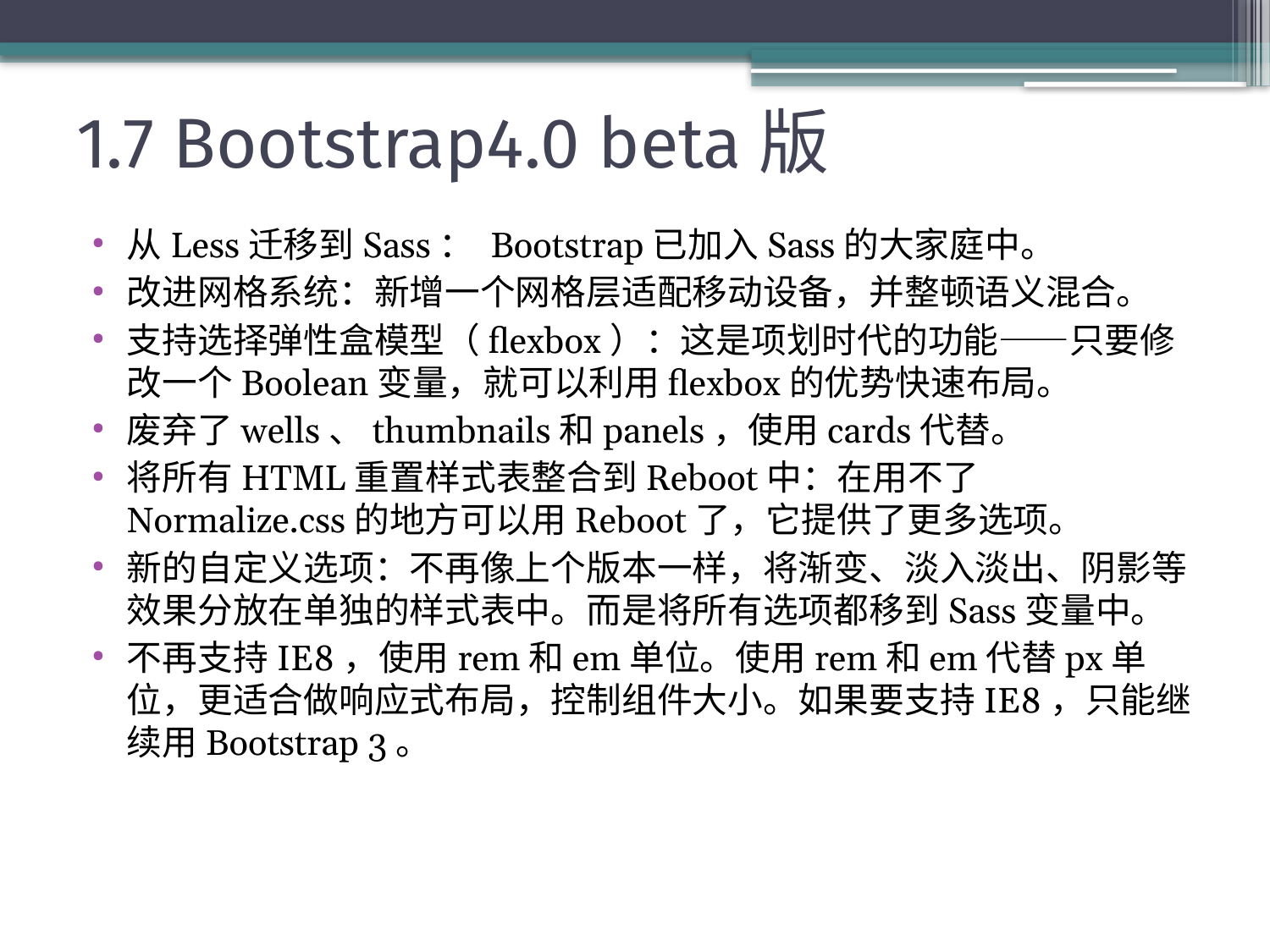

# 1.7 Bootstrap4.0 beta版
从Less迁移到Sass： Bootstrap已加入Sass的大家庭中。
改进网格系统：新增一个网格层适配移动设备，并整顿语义混合。
支持选择弹性盒模型（flexbox）：这是项划时代的功能——只要修改一个Boolean变量，就可以利用flexbox的优势快速布局。
废弃了wells、thumbnails和panels，使用cards代替。
将所有HTML重置样式表整合到Reboot中：在用不了Normalize.css的地方可以用Reboot了，它提供了更多选项。
新的自定义选项：不再像上个版本一样，将渐变、淡入淡出、阴影等效果分放在单独的样式表中。而是将所有选项都移到Sass变量中。
不再支持IE8，使用rem和em单位。使用rem和em代替px单位，更适合做响应式布局，控制组件大小。如果要支持IE8，只能继续用Bootstrap 3。